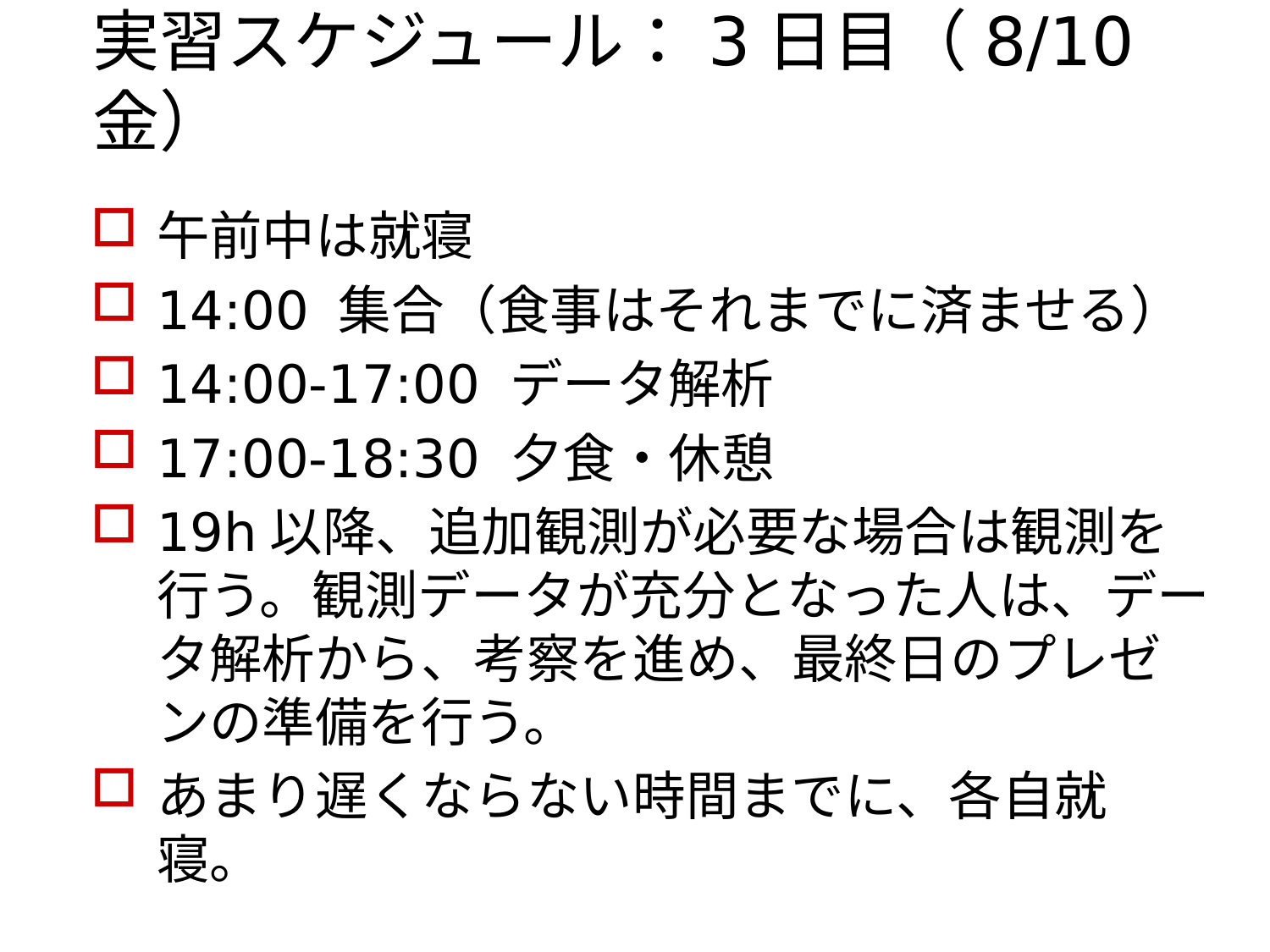

# 実習スケジュール：3日目（8/10 金）
午前中は就寝
14:00 集合（食事はそれまでに済ませる）
14:00-17:00 データ解析
17:00-18:30 夕食・休憩
19h以降、追加観測が必要な場合は観測を行う。観測データが充分となった人は、データ解析から、考察を進め、最終日のプレゼンの準備を行う。
あまり遅くならない時間までに、各自就寝。